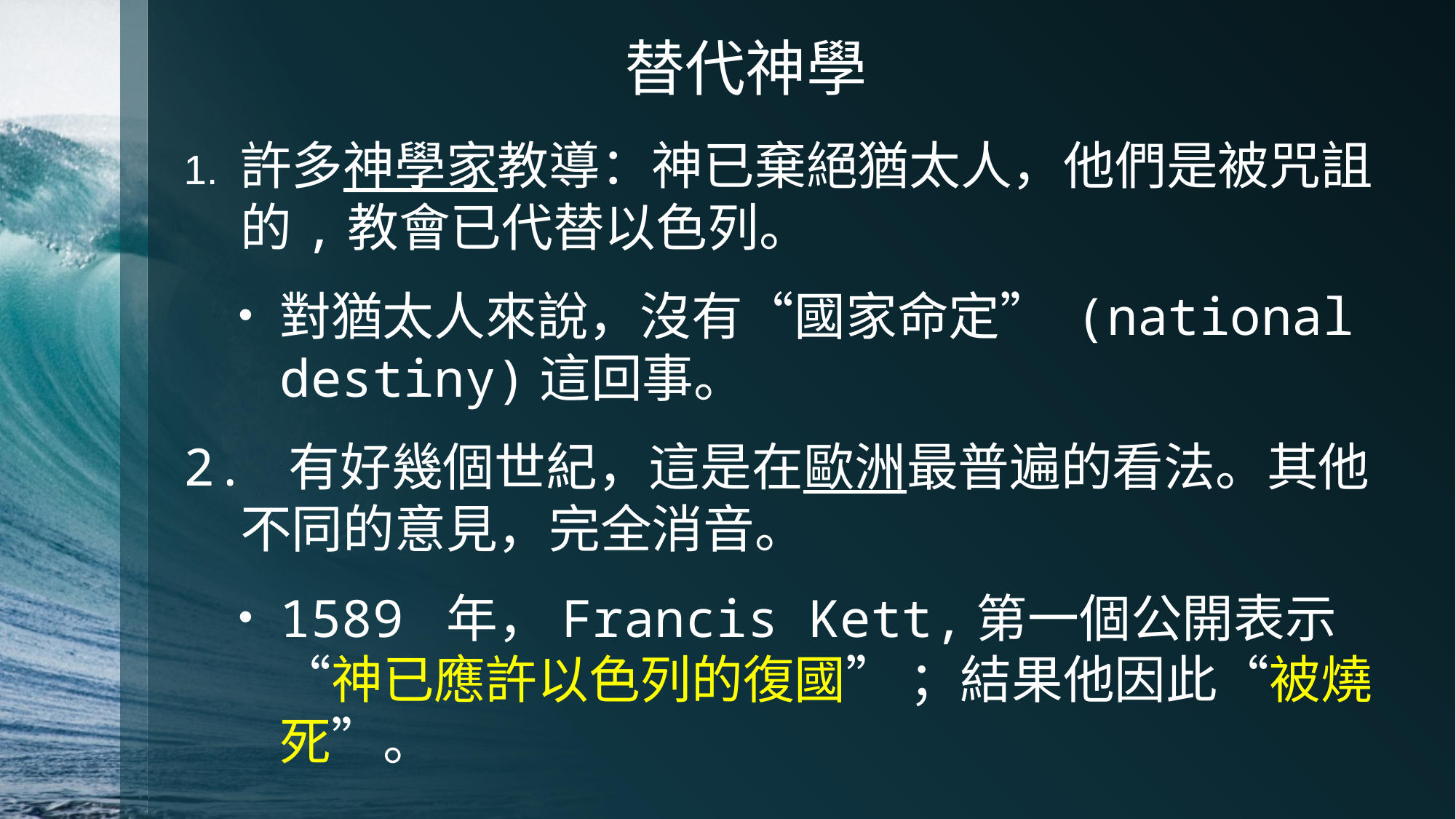

# 替代神學
許多神學家教導：神已棄絕猶太人，他們是被咒詛的,教會已代替以色列。
對猶太人來說，沒有“國家命定” (national destiny)這回事。
2. 有好幾個世紀，這是在歐洲最普遍的看法。其他不同的意見，完全消音。
1589 年，Francis Kett,第一個公開表示 “神已應許以色列的復國” ；結果他因此“被燒死”。